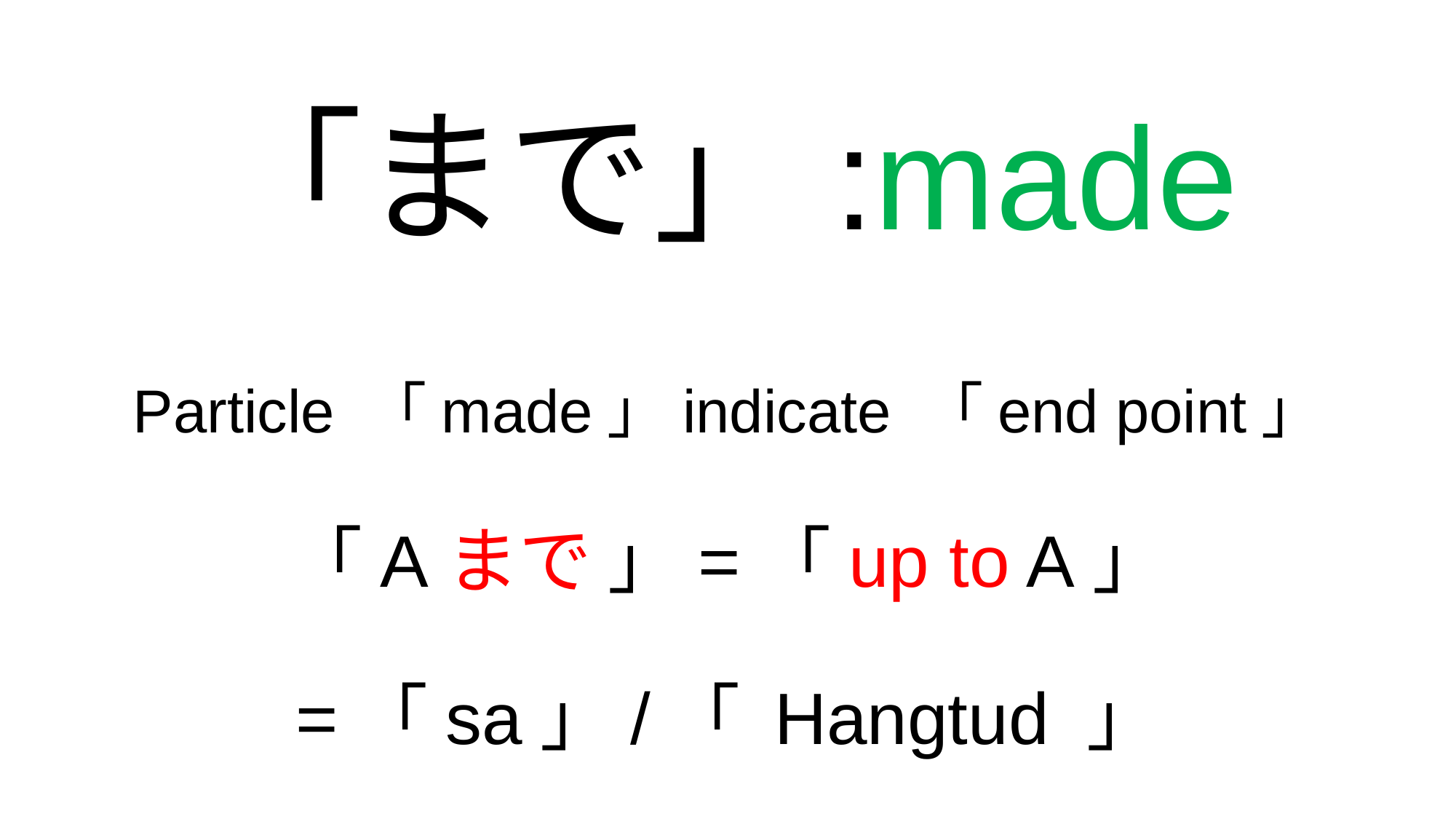

# 「まで」:made
Particle 「made」indicate 「end point」
「Aまで 」=「up to A」
=「sa」/「 Hangtud 」